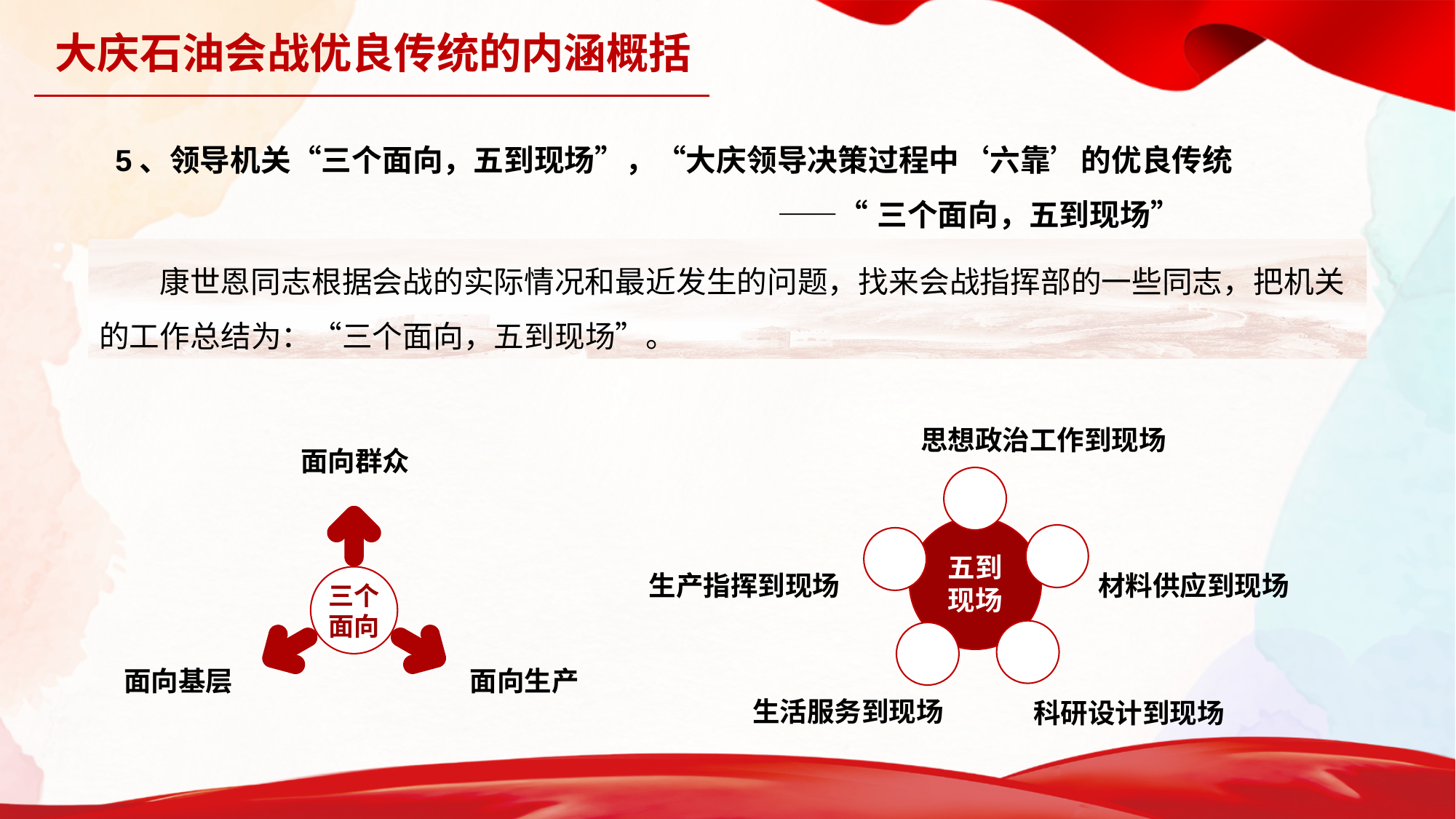

大庆石油会战优良传统的内涵概括
5、领导机关“三个面向，五到现场”，“大庆领导决策过程中‘六靠’的优良传统
                                                                                                ——“三个面向，五到现场”
康世恩同志根据会战的实际情况和最近发生的问题，找来会战指挥部的一些同志，把机关的工作总结为：“三个面向，五到现场”。
面向群众
思想政治工作到现场

五到
现场

材料供应到现场

生产指挥到现场
三个面向

科研设计到现场

生活服务到现场
面向基层
面向生产